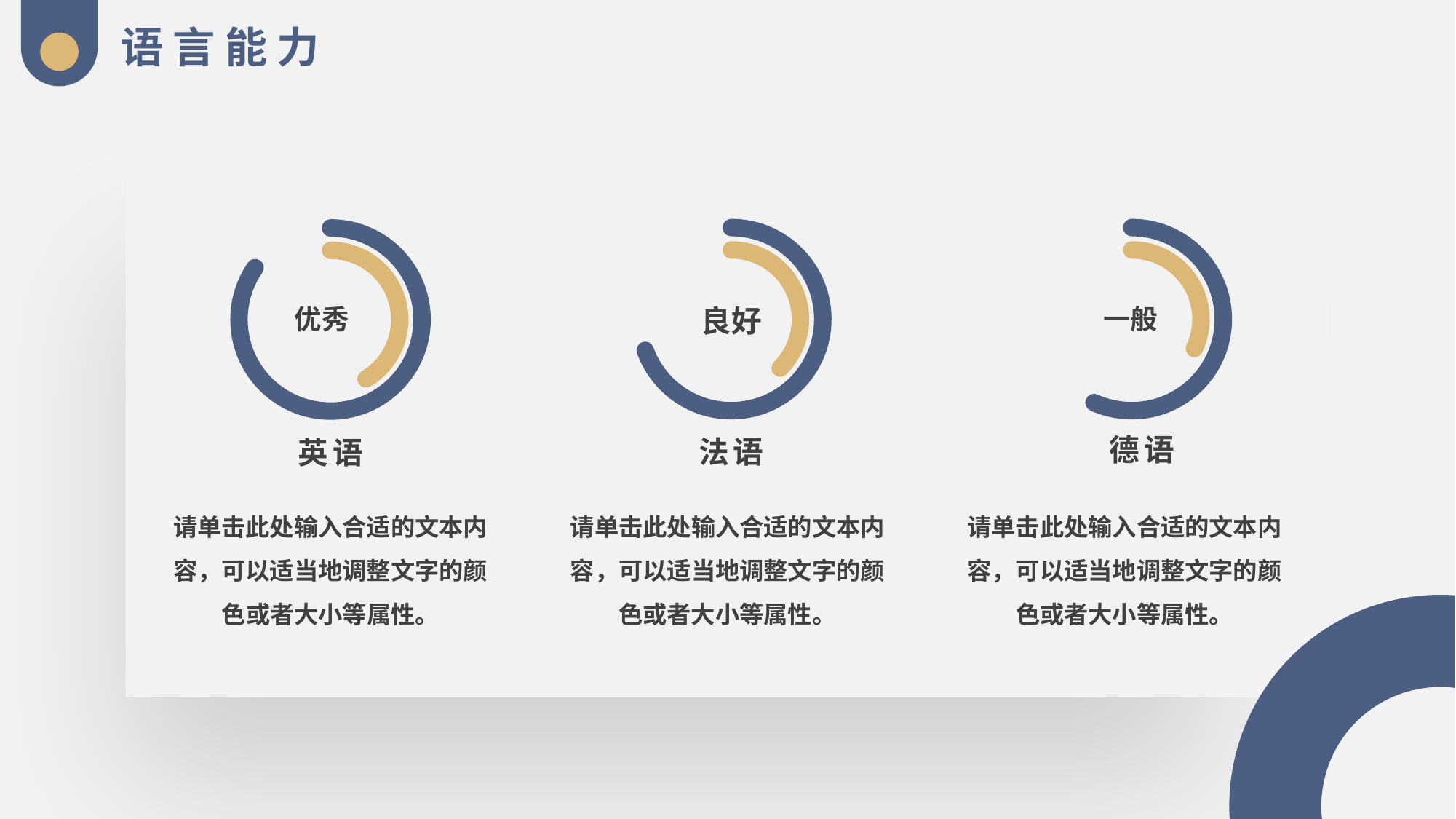

语 言 能 力

良好
法语

一般
德语

优秀
英语
请单击此处输入合适的文本内容，可以适当地调整文字的颜色或者大小等属性。
请单击此处输入合适的文本内容，可以适当地调整文字的颜色或者大小等属性。
请单击此处输入合适的文本内容，可以适当地调整文字的颜色或者大小等属性。